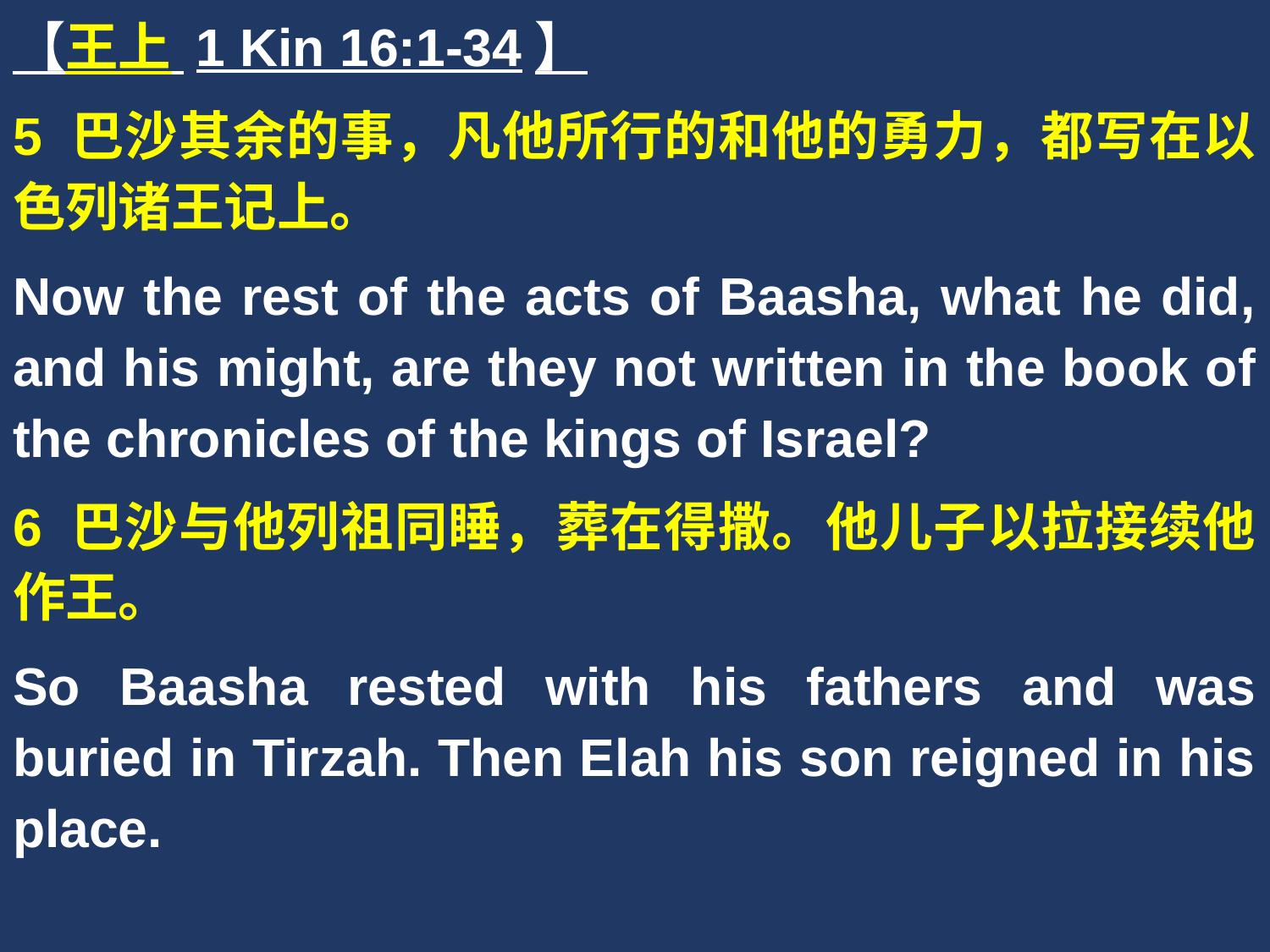

【王上 1 Kin 16:1-34】
5 巴沙其余的事，凡他所行的和他的勇力，都写在以色列诸王记上。
Now the rest of the acts of Baasha, what he did, and his might, are they not written in the book of the chronicles of the kings of Israel?
6 巴沙与他列祖同睡，葬在得撒。他儿子以拉接续他作王。
So Baasha rested with his fathers and was buried in Tirzah. Then Elah his son reigned in his place.